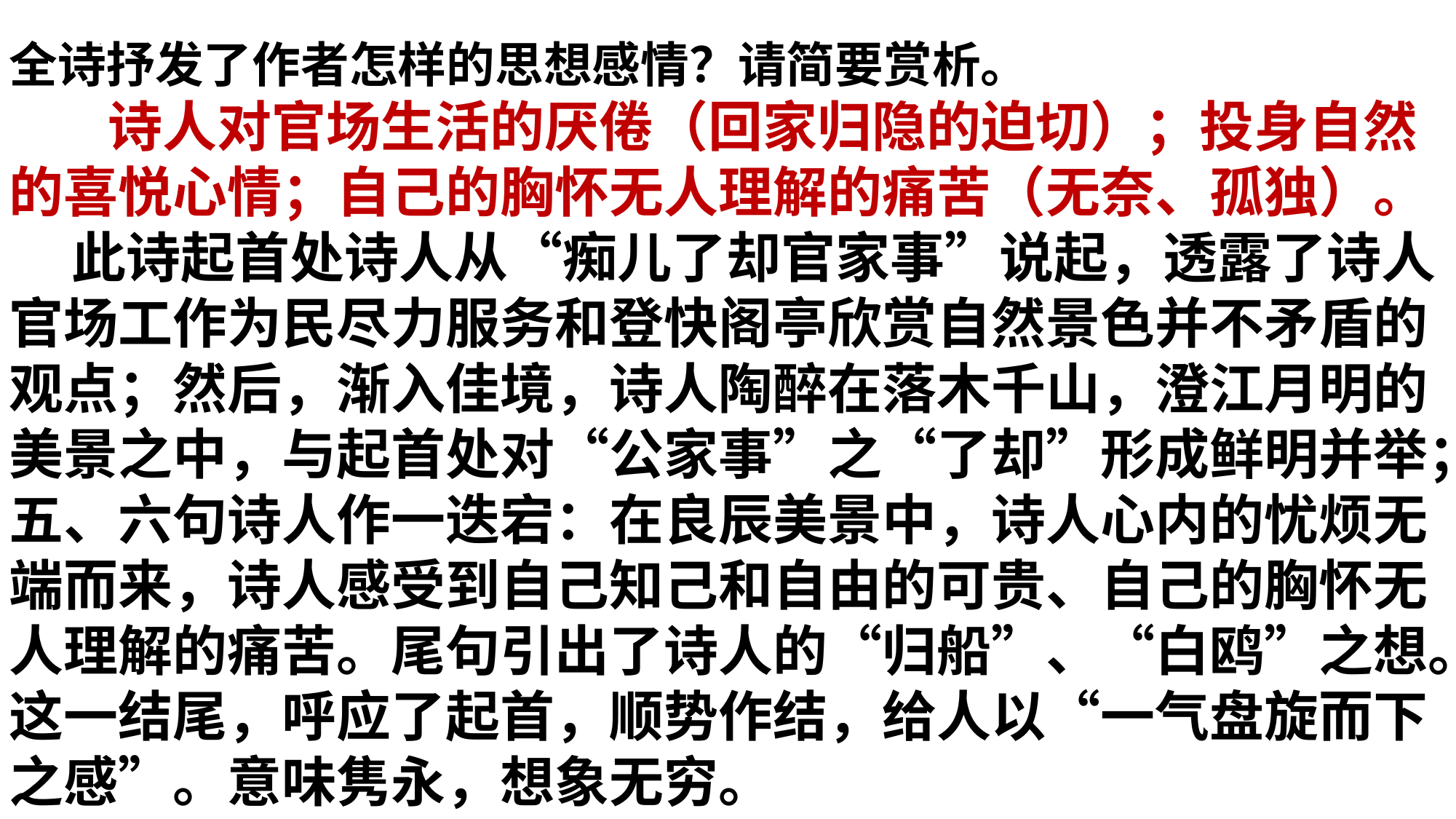

全诗抒发了作者怎样的思想感情？请简要赏析。
           诗人对官场生活的厌倦（回家归隐的迫切）；投身自然的喜悦心情；自己的胸怀无人理解的痛苦（无奈、孤独）。
    此诗起首处诗人从“痴儿了却官家事”说起，透露了诗人官场工作为民尽力服务和登快阁亭欣赏自然景色并不矛盾的观点；然后，渐入佳境，诗人陶醉在落木千山，澄江月明的美景之中，与起首处对“公家事”之“了却”形成鲜明并举；五、六句诗人作一迭宕：在良辰美景中，诗人心内的忧烦无端而来，诗人感受到自己知己和自由的可贵、自己的胸怀无人理解的痛苦。尾句引出了诗人的“归船”、“白鸥”之想。这一结尾，呼应了起首，顺势作结，给人以“一气盘旋而下之感”。意味隽永，想象无穷。